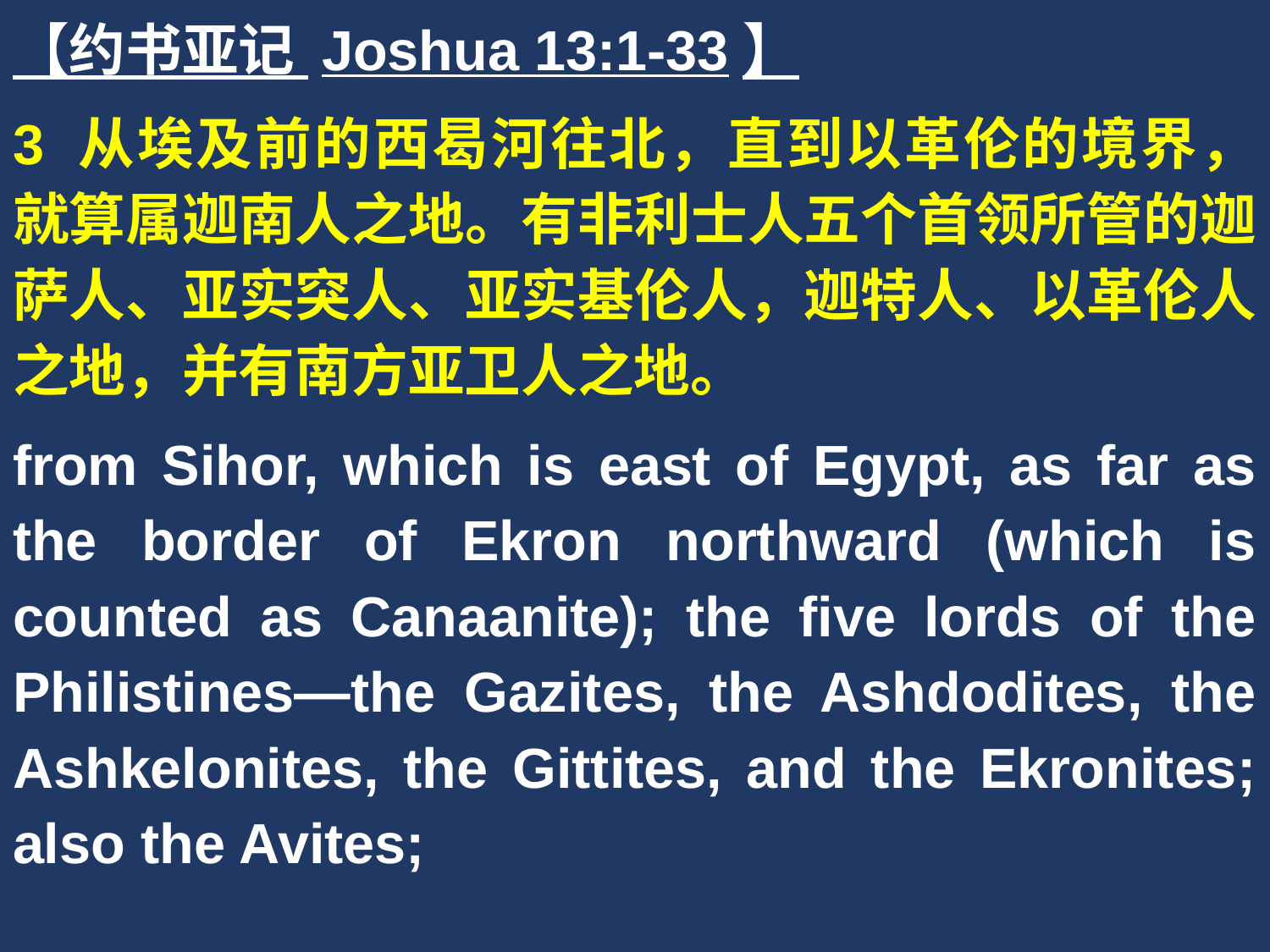

【约书亚记 Joshua 13:1-33】
3 从埃及前的西曷河往北，直到以革伦的境界，就算属迦南人之地。有非利士人五个首领所管的迦萨人、亚实突人、亚实基伦人，迦特人、以革伦人之地，并有南方亚卫人之地。
from Sihor, which is east of Egypt, as far as the border of Ekron northward (which is counted as Canaanite); the five lords of the Philistines—the Gazites, the Ashdodites, the Ashkelonites, the Gittites, and the Ekronites; also the Avites;